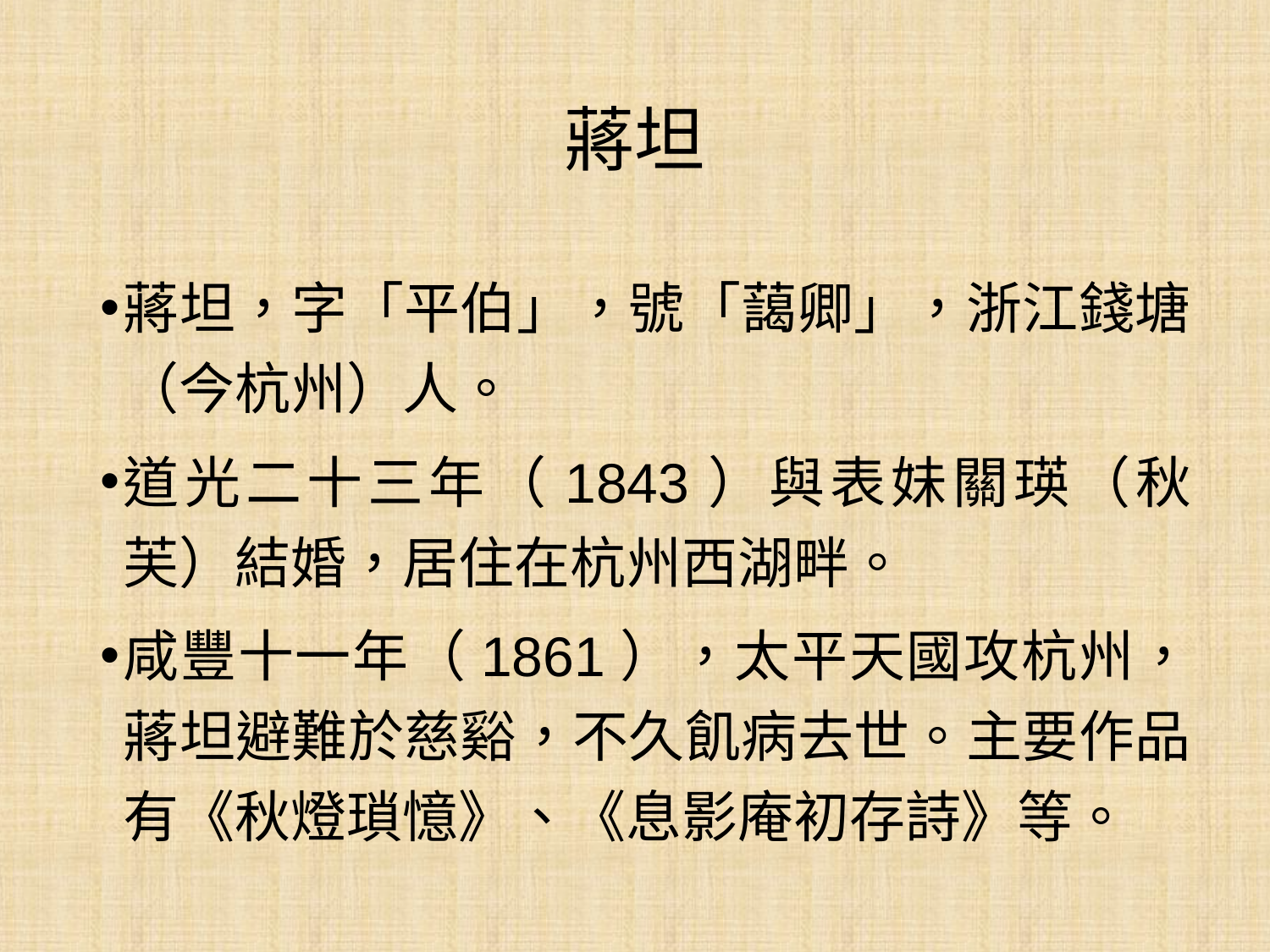

# 蔣坦
蔣坦，字「平伯」，號「藹卿」，浙江錢塘（今杭州）人。
道光二十三年（1843）與表妹關瑛（秋芙）結婚，居住在杭州西湖畔。
咸豐十一年（1861），太平天國攻杭州，蔣坦避難於慈谿，不久飢病去世。主要作品有《秋燈瑣憶》、《息影庵初存詩》等。